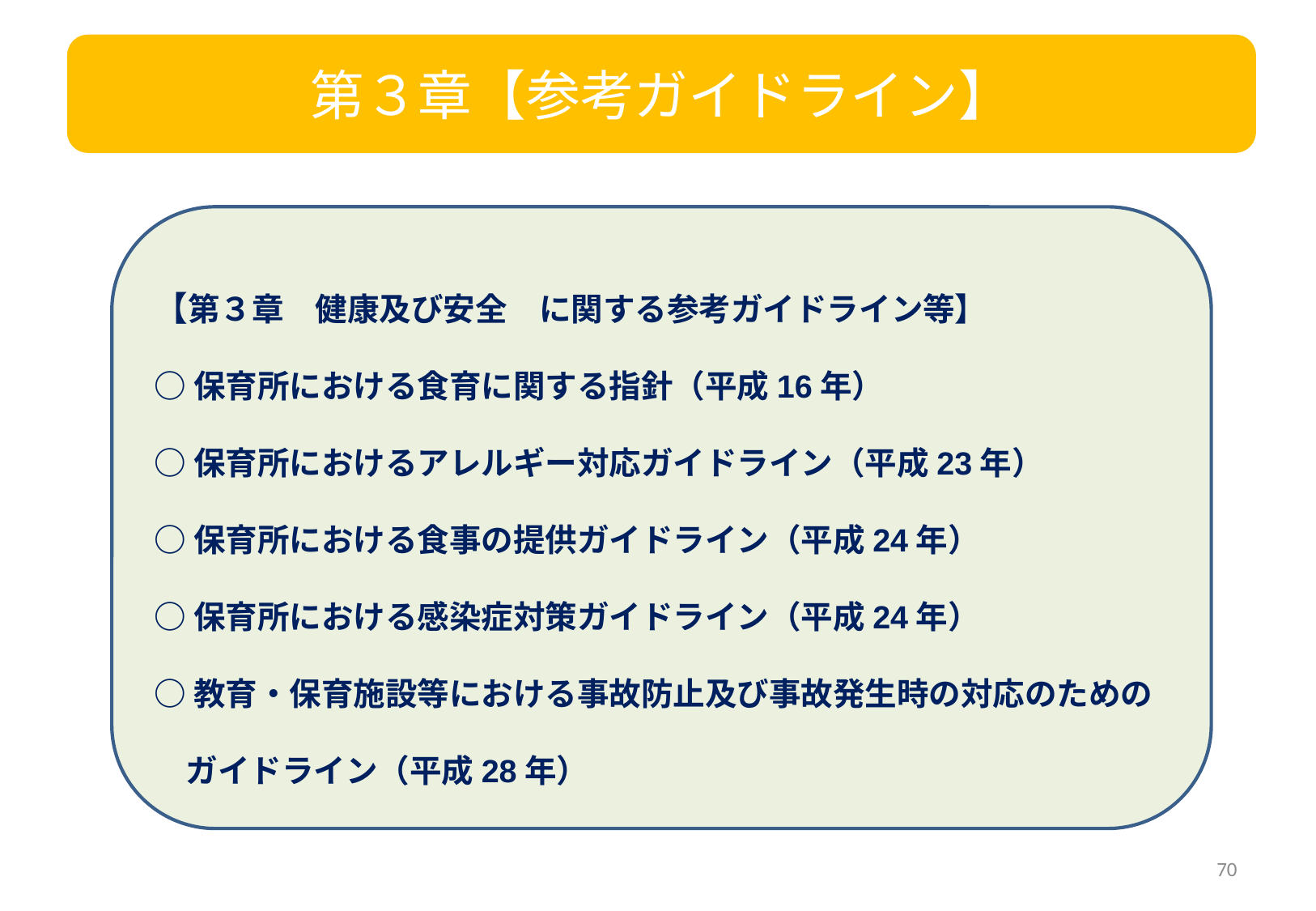

第３章【参考ガイドライン】
【第３章　健康及び安全　に関する参考ガイドライン等】
○保育所における食育に関する指針（平成16年）
○保育所におけるアレルギー対応ガイドライン（平成23年）
○保育所における食事の提供ガイドライン（平成24年）
○保育所における感染症対策ガイドライン（平成24年）
○教育・保育施設等における事故防止及び事故発生時の対応のための
　ガイドライン（平成28年）
70